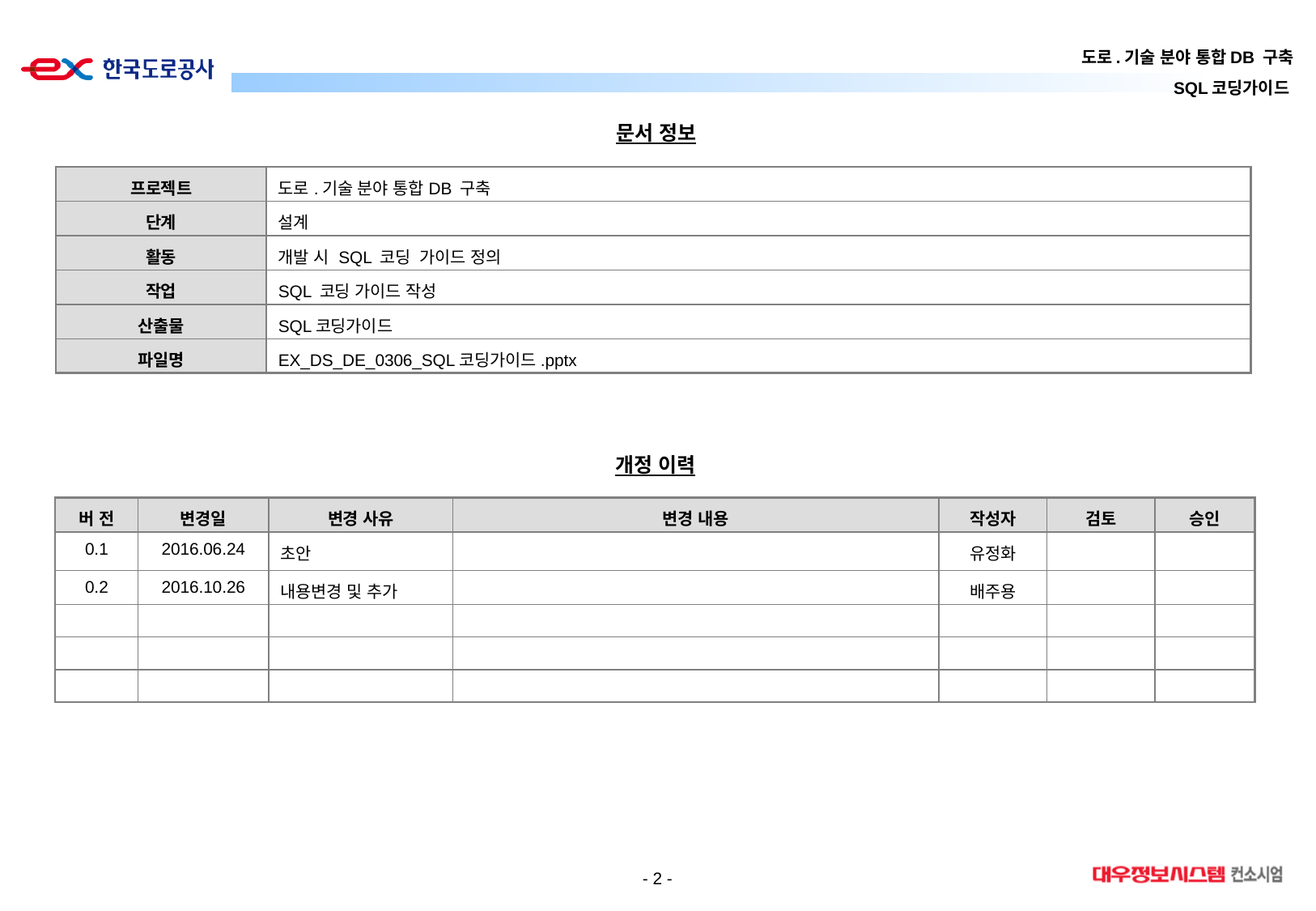

문서 정보
| 프로젝트 | 도로.기술 분야 통합DB 구축 |
| --- | --- |
| 단계 | 설계 |
| 활동 | 개발 시 SQL 코딩 가이드 정의 |
| 작업 | SQL 코딩 가이드 작성 |
| 산출물 | SQL코딩가이드 |
| 파일명 | EX\_DS\_DE\_0306\_SQL코딩가이드.pptx |
개정 이력
| 버 전 | 변경일 | 변경 사유 | 변경 내용 | 작성자 | 검토 | 승인 |
| --- | --- | --- | --- | --- | --- | --- |
| 0.1 | 2016.06.24 | 초안 |  | 유정화 |  |  |
| 0.2 | 2016.10.26 | 내용변경 및 추가 |  | 배주용 |  |  |
|  |  |  |  |  |  |  |
|  |  |  |  |  |  |  |
|  |  |  |  |  |  |  |